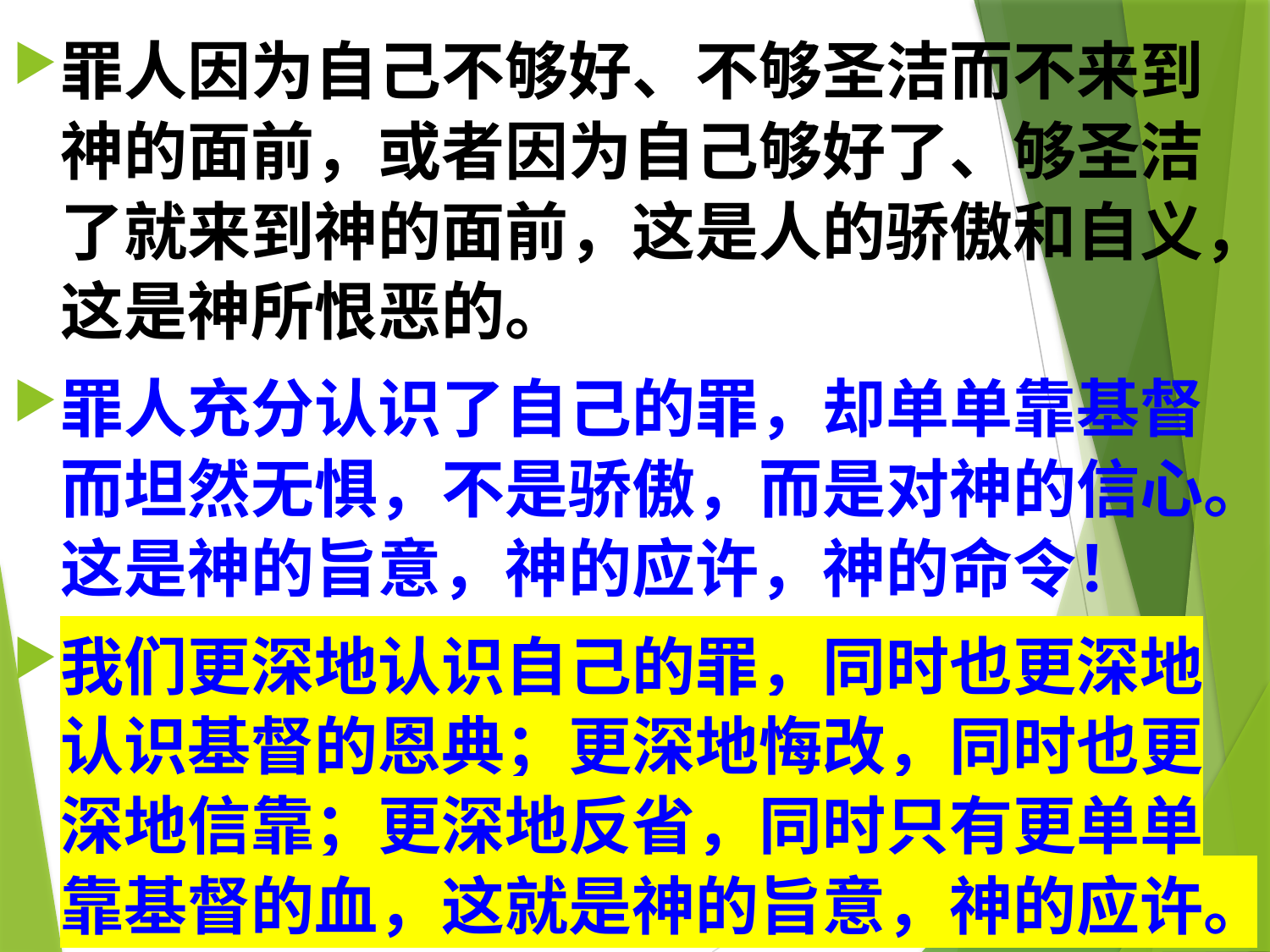

罪人因为自己不够好、不够圣洁而不来到神的面前，或者因为自己够好了、够圣洁了就来到神的面前，这是人的骄傲和自义，这是神所恨恶的。
罪人充分认识了自己的罪，却单单靠基督而坦然无惧，不是骄傲，而是对神的信心。这是神的旨意，神的应许，神的命令！
我们更深地认识自己的罪，同时也更深地认识基督的恩典；更深地悔改，同时也更深地信靠；更深地反省，同时只有更单单靠基督的血，这就是神的旨意，神的应许。